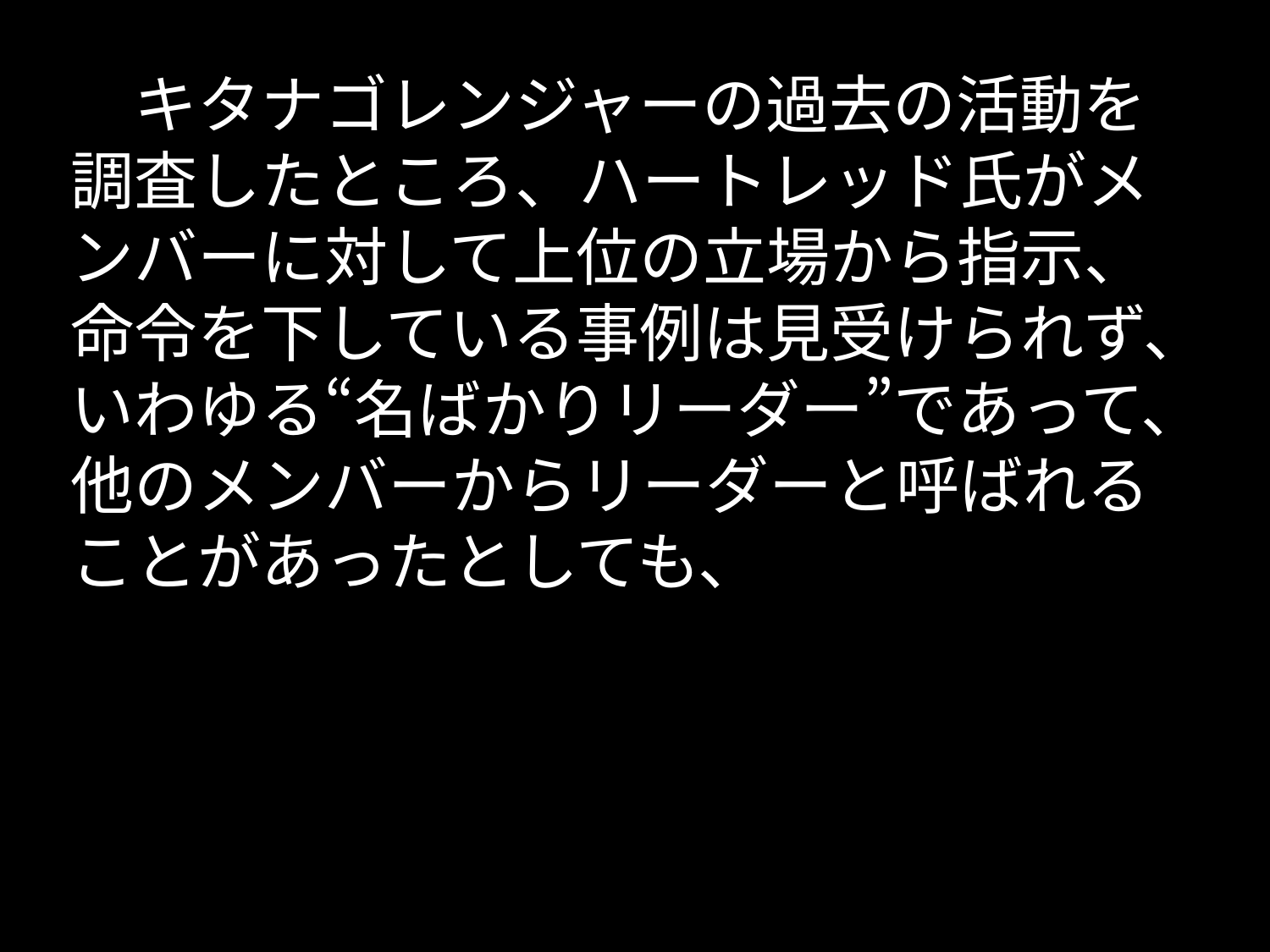

キタナゴレンジャーの過去の活動を調査したところ、ハートレッド氏がメンバーに対して上位の立場から指示、命令を下している事例は見受けられず、いわゆる“名ばかりリーダー”であって、他のメンバーからリーダーと呼ばれることがあったとしても、それは単なる愛称・ニックネーム、または或る種の皮肉をこめた蔑称に過ぎないと結論付けられる。